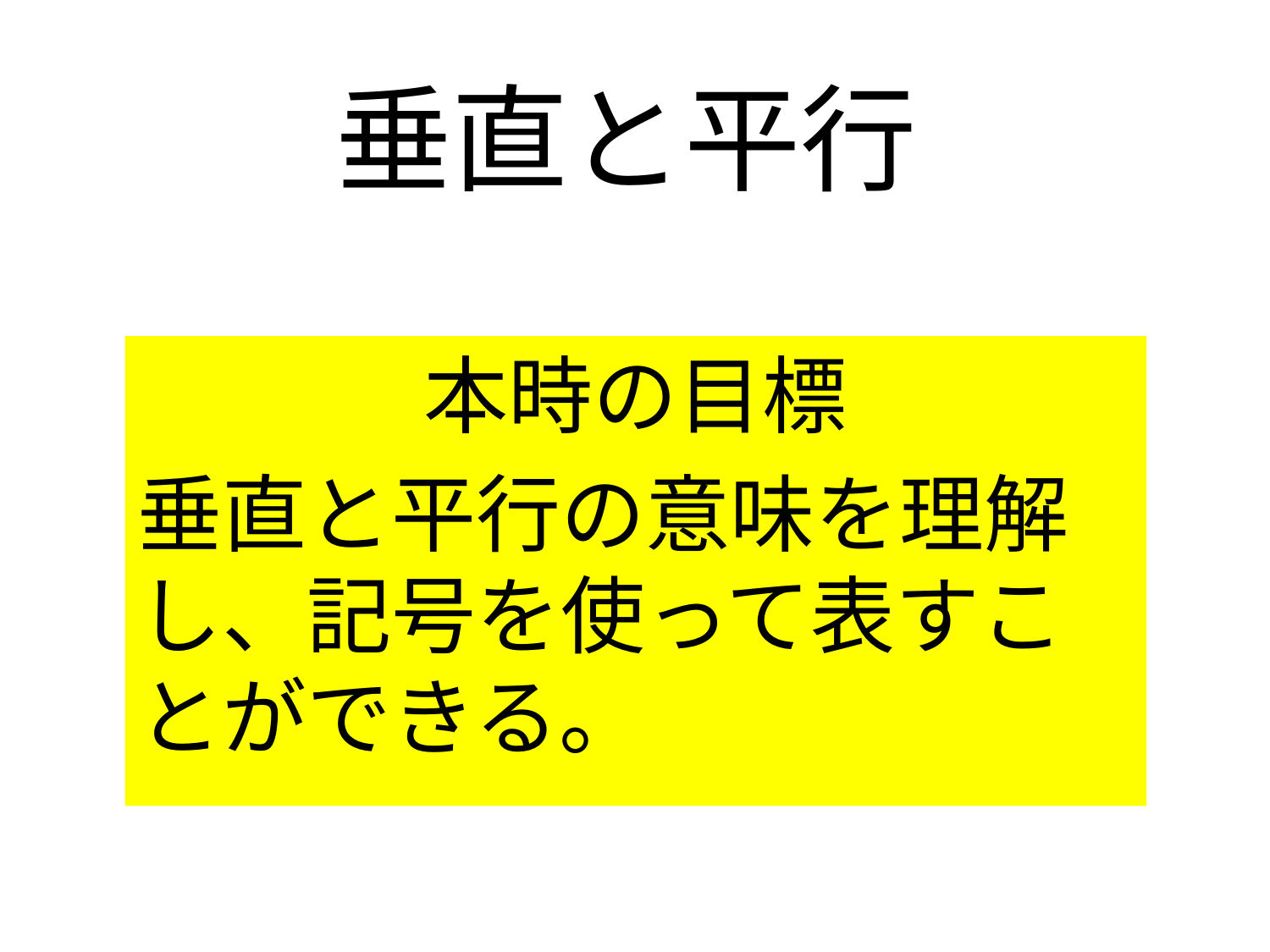

# 垂直と平行
本時の目標
垂直と平行の意味を理解し、記号を使って表すことができる。